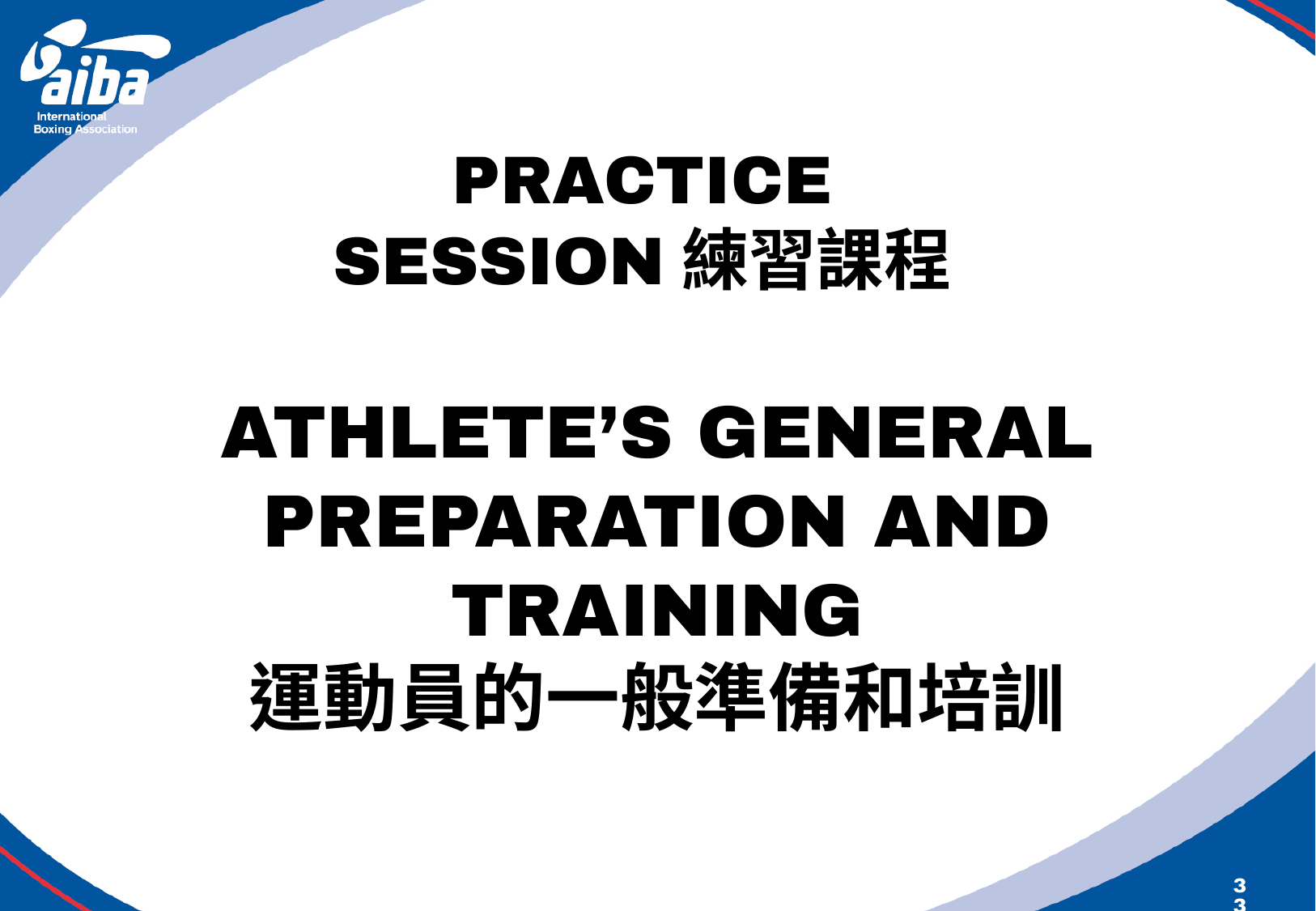

PRACTICE SESSION練習課程
ATHLETE’S GENERAL PREPARATION AND TRAINING
運動員的一般準備和培訓
334